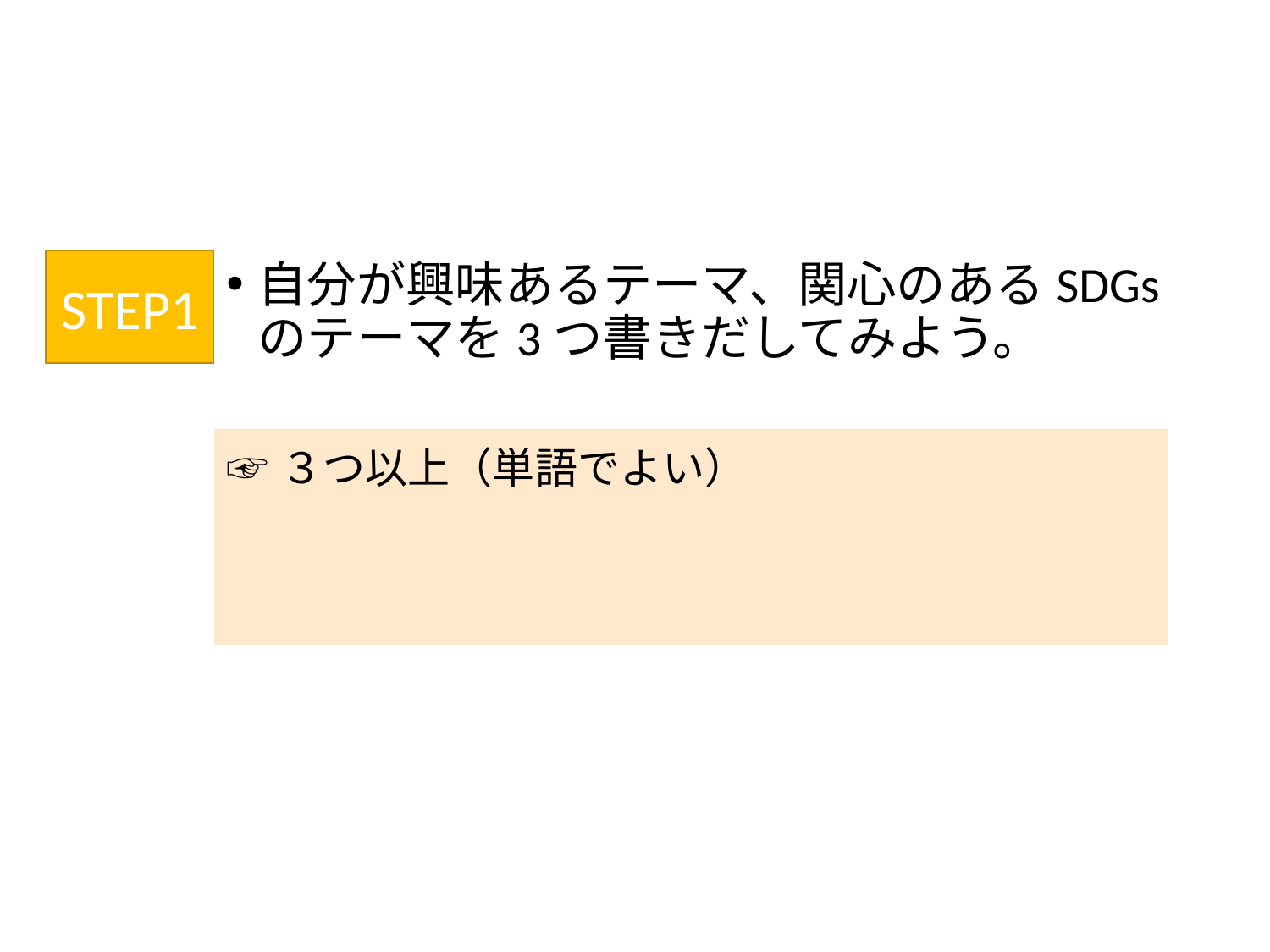

STEP1
自分が興味あるテーマ、関心のあるSDGsのテーマを3つ書きだしてみよう。
| ☞３つ以上（単語でよい） |
| --- |